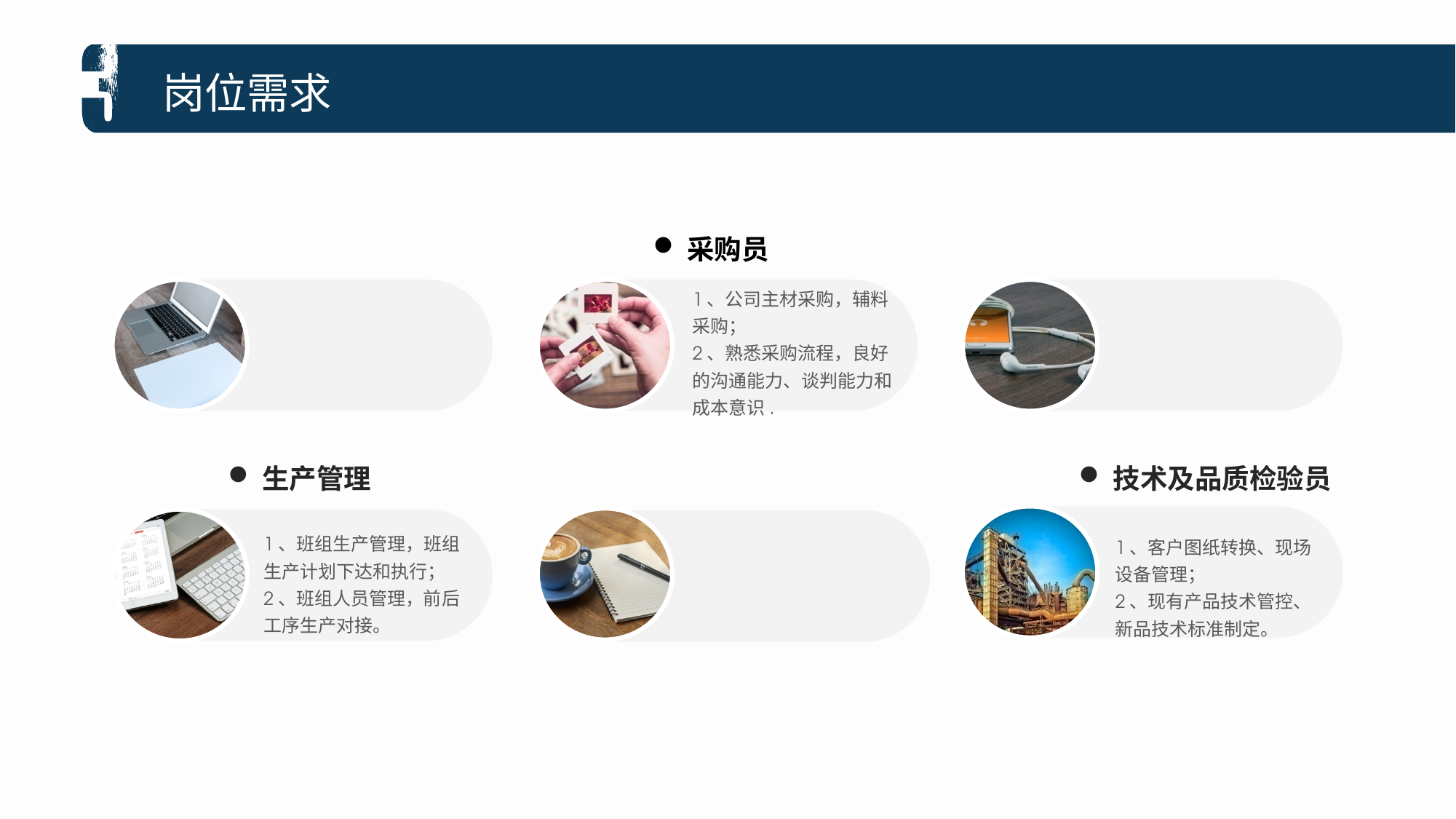

岗位需求
采购员

1、公司主材采购，辅料采购；
2、熟悉采购流程，良好的沟通能力、谈判能力和成本意识.

生产管理
技术及品质检验员

1、客户图纸转换、现场设备管理；
2、现有产品技术管控、新品技术标准制定。

1、班组生产管理，班组生产计划下达和执行；
2、班组人员管理，前后工序生产对接。